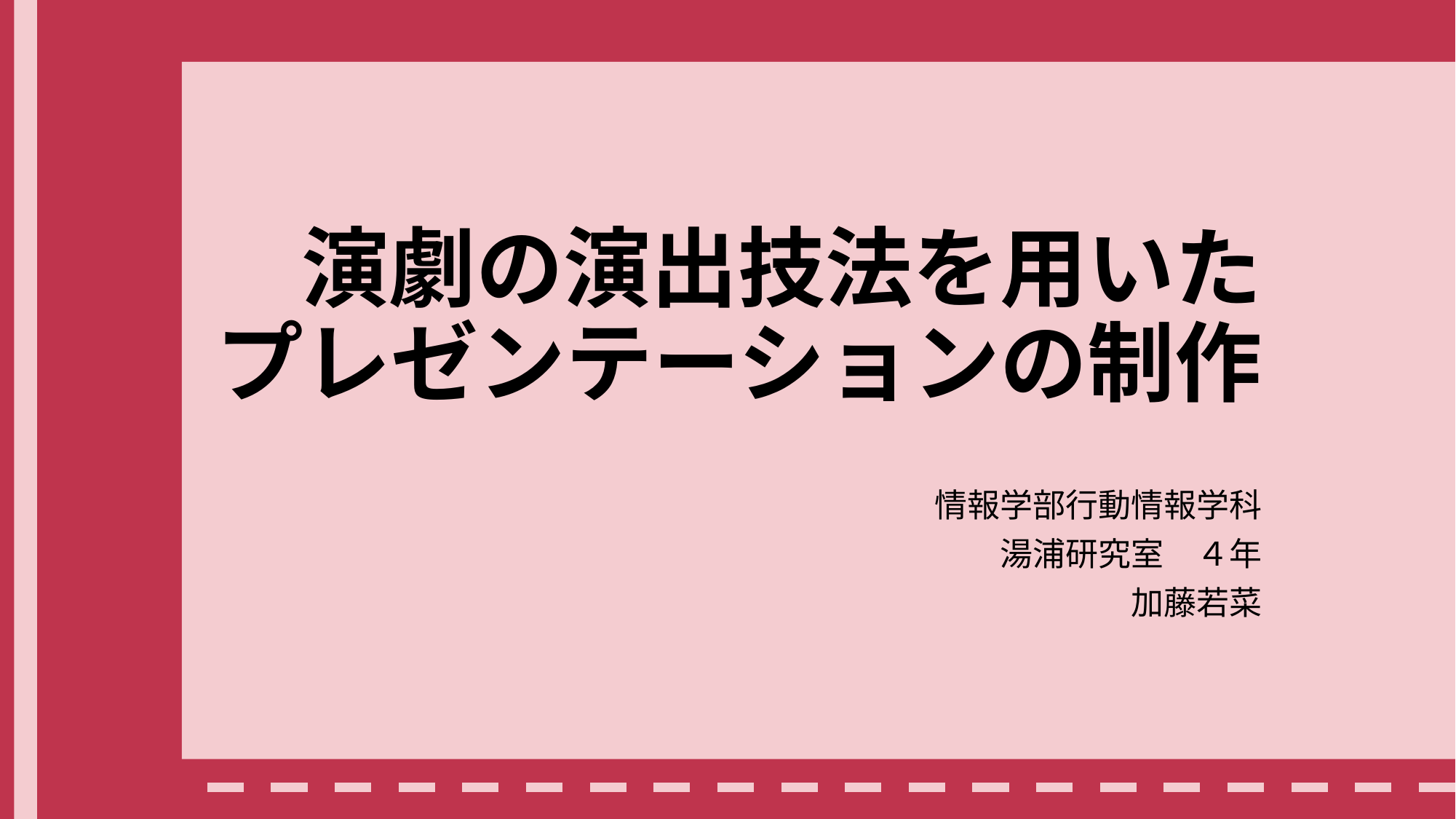

# 演劇の演出技法を用いた プレゼンテーションの制作

情報学部行動情報学科
湯浦研究室　４年
加藤若菜